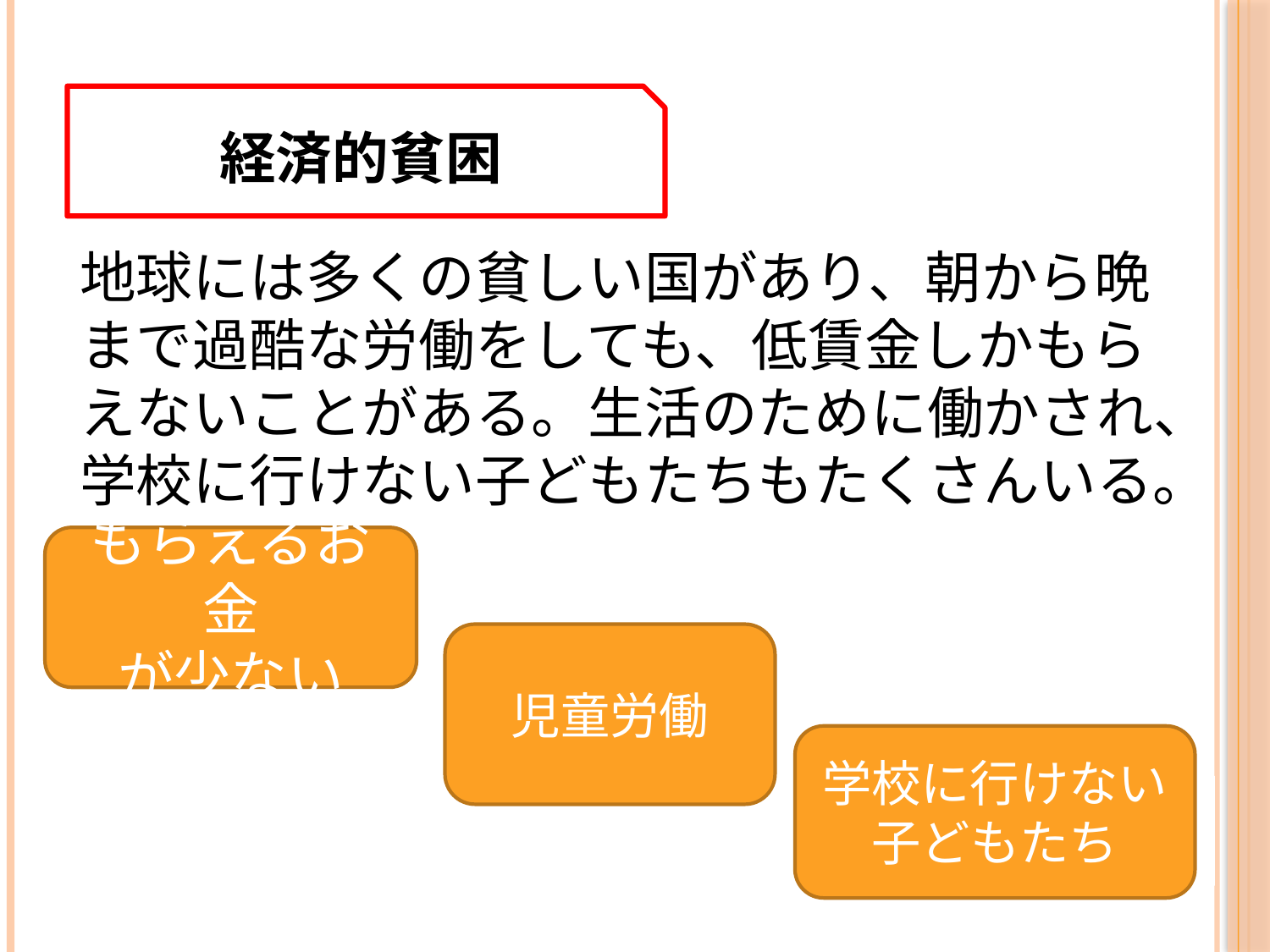

経済的貧困
地球には多くの貧しい国があり、朝から晩まで過酷な労働をしても、低賃金しかもらえないことがある。生活のために働かされ、学校に行けない子どもたちもたくさんいる。
もらえるお金
が少ない
児童労働
学校に行けない子どもたち